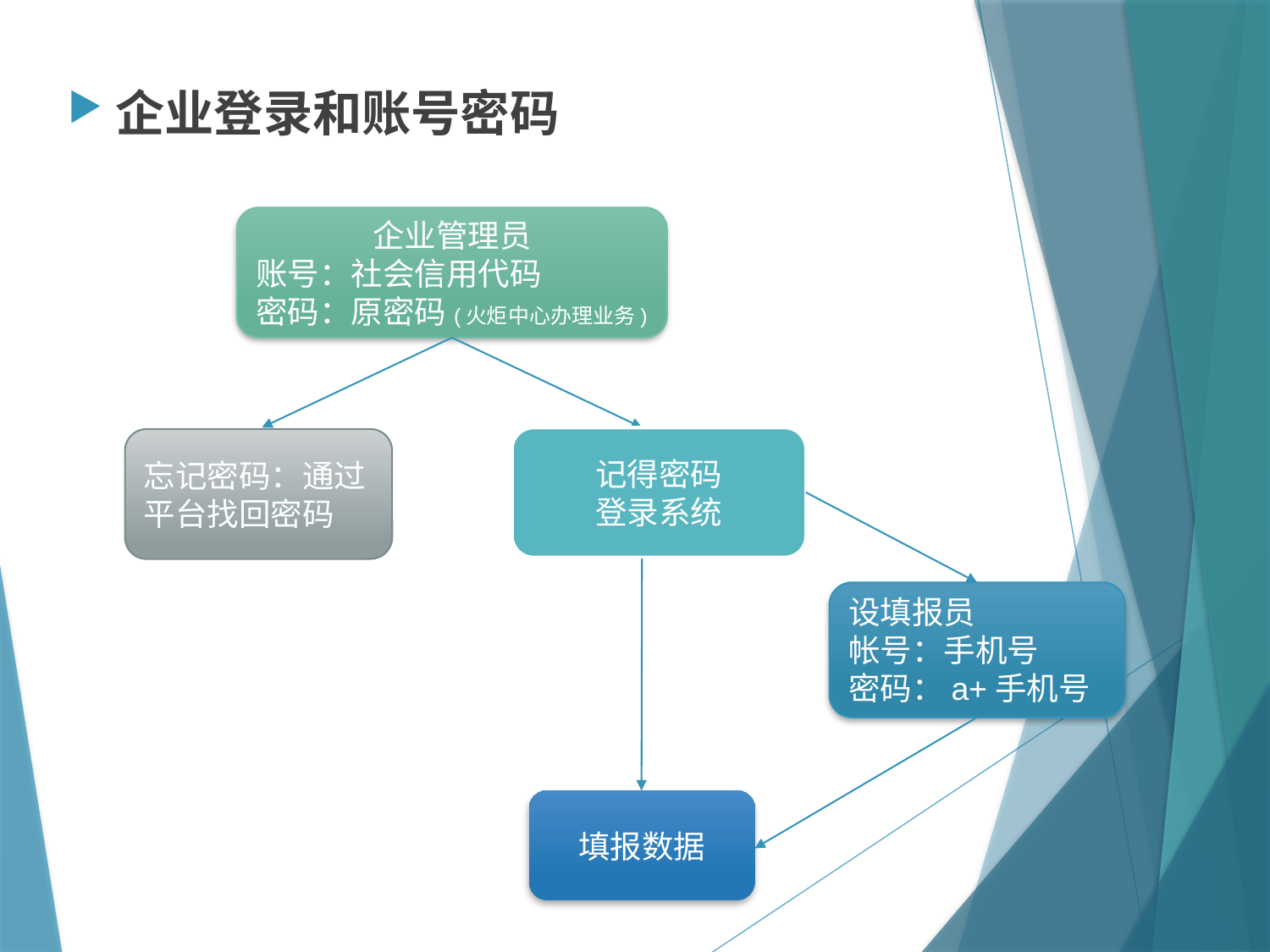

企业登录和账号密码
企业管理员
账号：社会信用代码
密码：原密码(火炬中心办理业务)
记得密码
登录系统
忘记密码：通过平台找回密码
设填报员
帐号：手机号
密码：a+手机号
填报数据